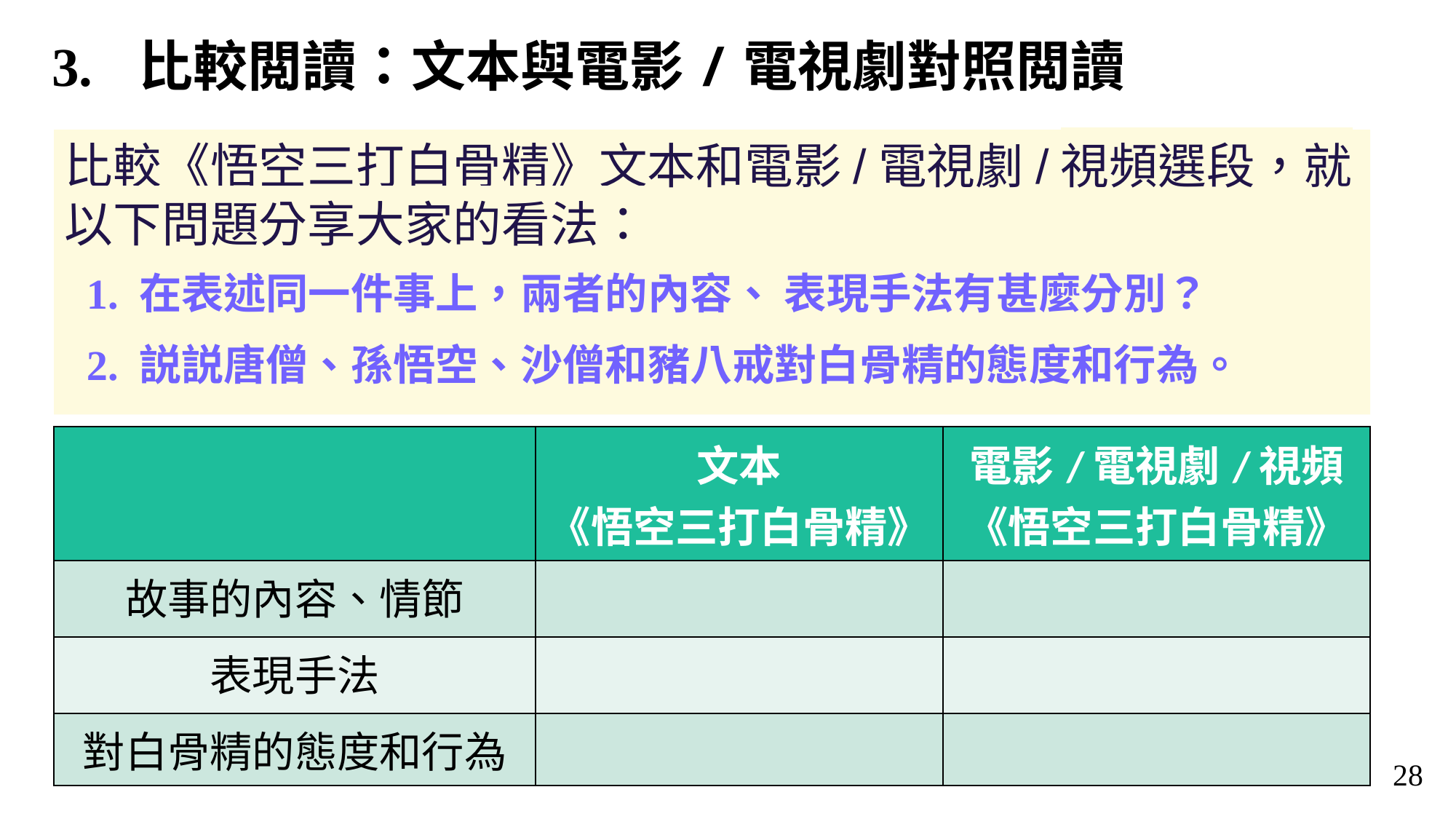

3. 比較閲讀：文本與電影/電視劇對照閲讀
比較《悟空三打白骨精》文本和電影/電視劇/視頻選段，就以下問題分享大家的看法：
1. 在表述同一件事上，兩者的內容、 表現手法有甚麼分別？
2. 説説唐僧、孫悟空、沙僧和豬八戒對白骨精的態度和行為。
|  | 文本 《悟空三打白骨精》 | 電影/電視劇/視頻 《悟空三打白骨精》 |
| --- | --- | --- |
| 故事的內容、情節 |  |  |
| 表現手法 |  |  |
| 對白骨精的態度和行為 |  |  |

28